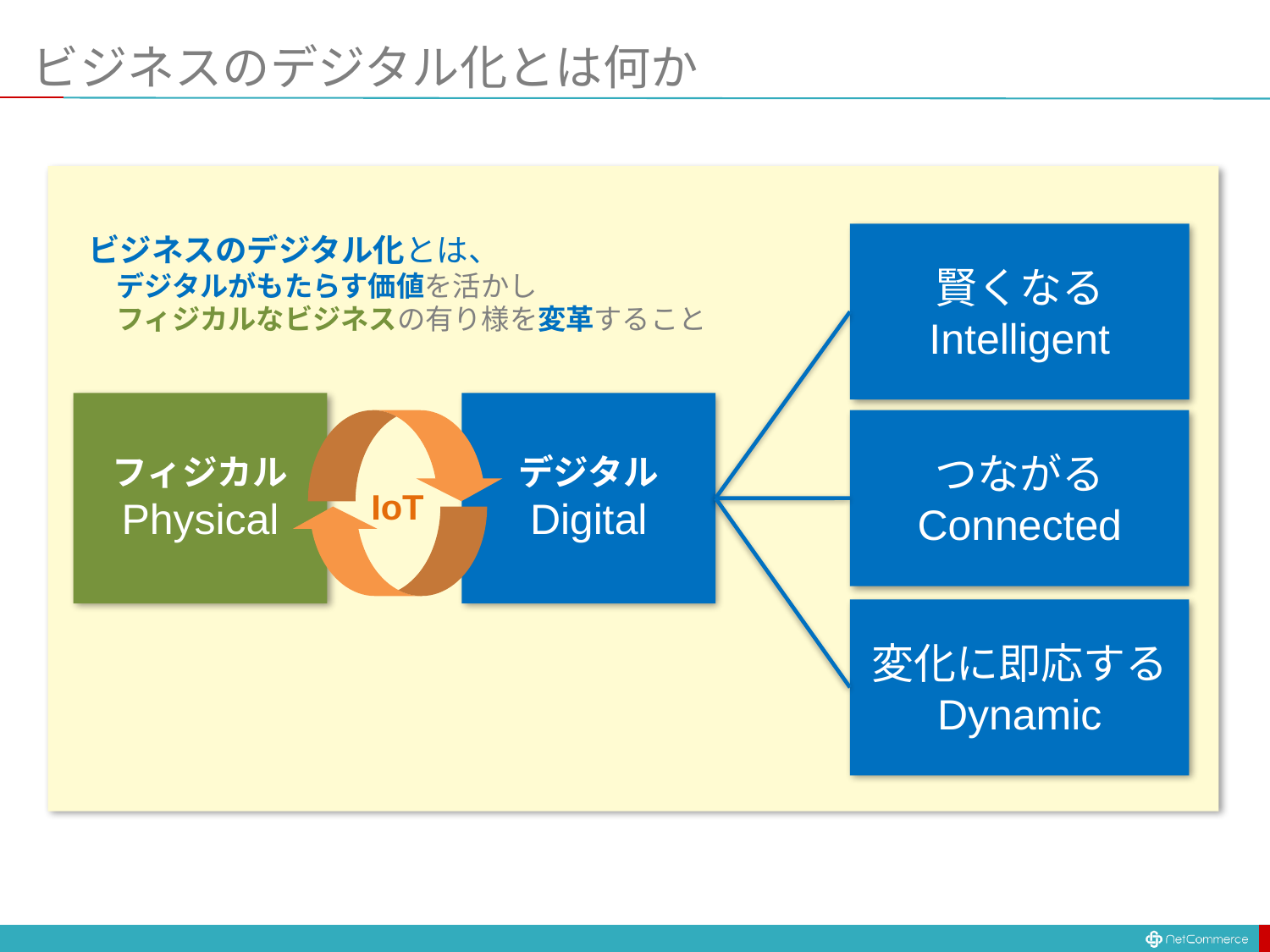

# ビジネスのデジタル化とは何か

ビジネスのデジタル化とは、
　デジタルがもたらす価値を活かし
　フィジカルなビジネスの有り様を変革すること
賢くなる
Intelligent

つながる
Connected

フィジカル
Physical
デジタル
Digital
IoT

変化に即応する
Dynamic